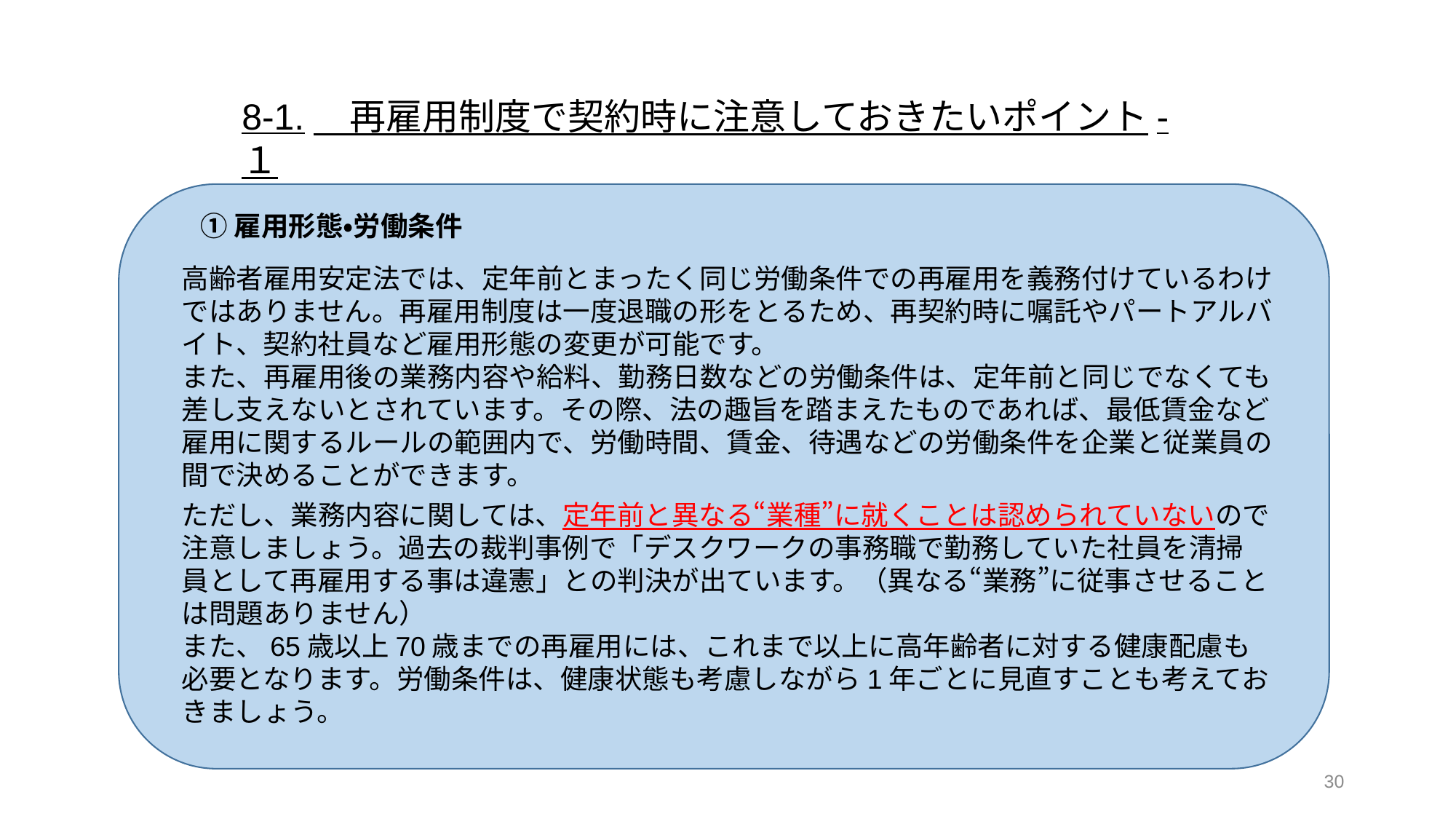

8-1.　再雇用制度で契約時に注意しておきたいポイント-１

①雇用形態・労働条件
高齢者雇用安定法では、定年前とまったく同じ労働条件での再雇用を義務付けているわけではありません。再雇用制度は一度退職の形をとるため、再契約時に嘱託やパートアルバイト、契約社員など雇用形態の変更が可能です。
また、再雇用後の業務内容や給料、勤務日数などの労働条件は、定年前と同じでなくても差し支えないとされています。その際、法の趣旨を踏まえたものであれば、最低賃金など雇用に関するルールの範囲内で、労働時間、賃金、待遇などの労働条件を企業と従業員の間で決めることができます。
ただし、業務内容に関しては、定年前と異なる“業種”に就くことは認められていないので注意しましょう。過去の裁判事例で「デスクワークの事務職で勤務していた社員を清掃員として再雇用する事は違憲」との判決が出ています。（異なる“業務”に従事させることは問題ありません）
また、65歳以上70歳までの再雇用には、これまで以上に高年齢者に対する健康配慮も必要となります。労働条件は、健康状態も考慮しながら1年ごとに見直すことも考えておきましょう。

30